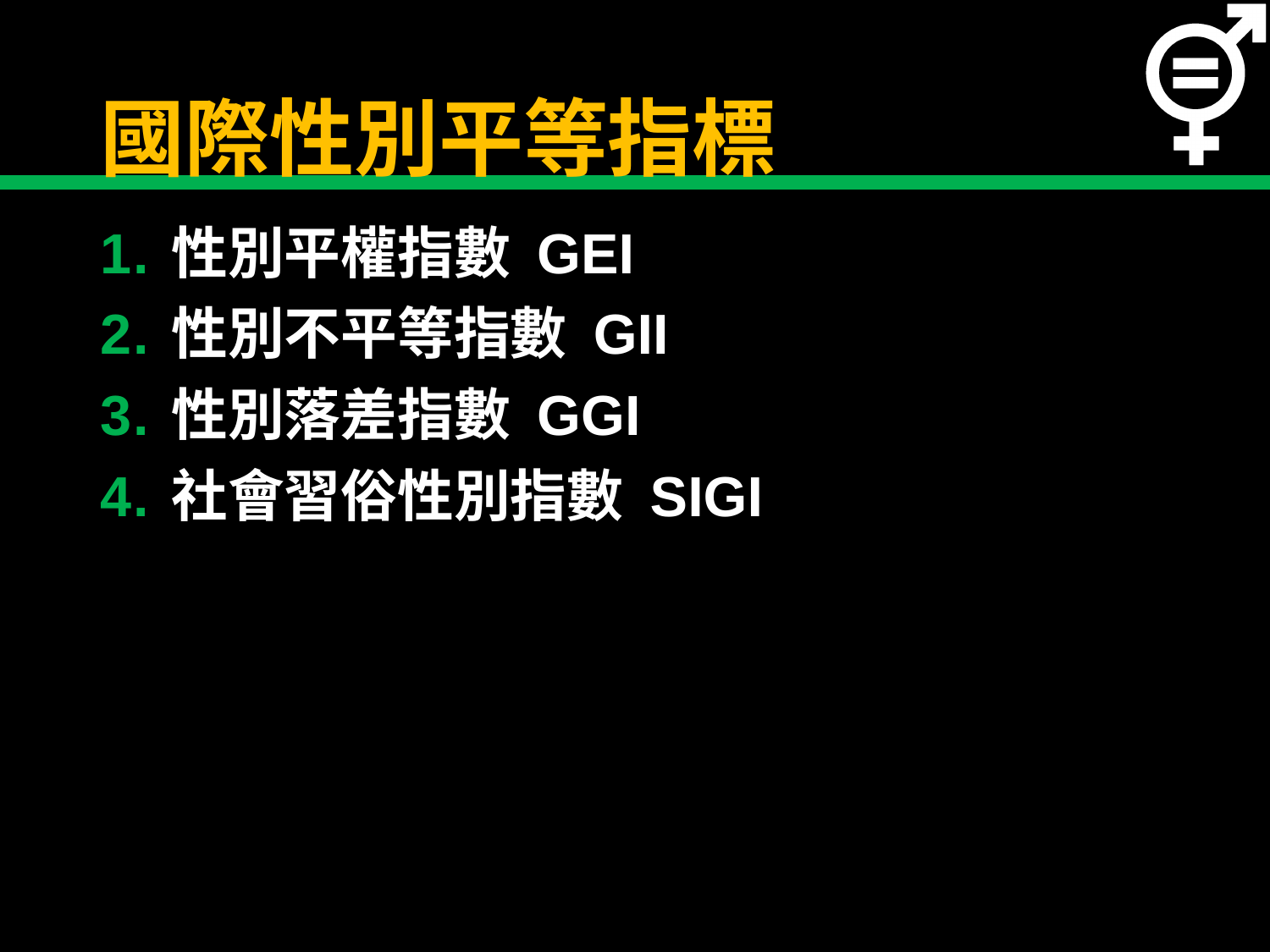

# 國際性別平等指標
性別平權指數 GEI
性別不平等指數 GII
性別落差指數 GGI
社會習俗性別指數 SIGI